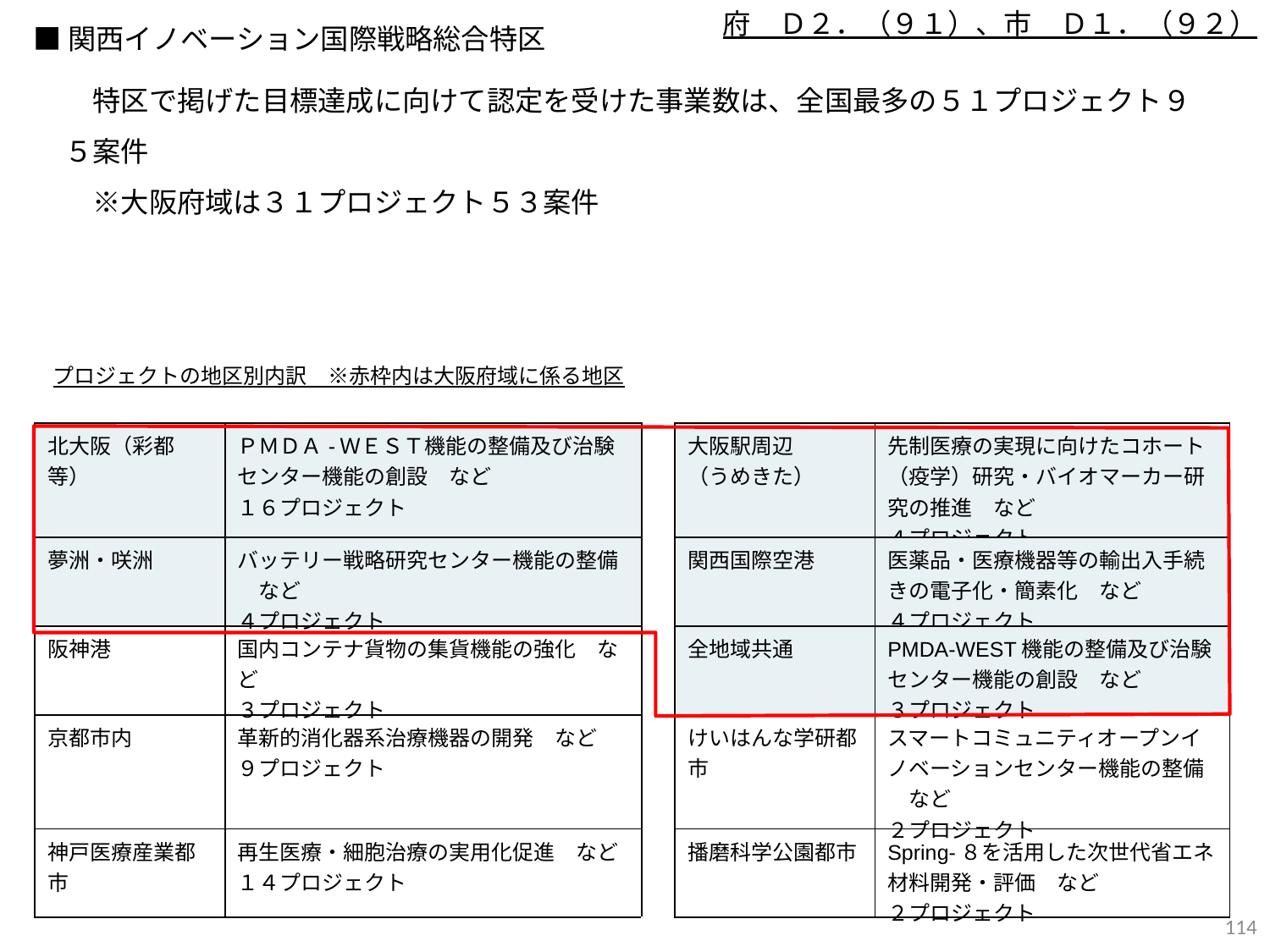

府　Ｄ２．（９１）、市　Ｄ１．（９２）
■関西イノベーション国際戦略総合特区
　特区で掲げた目標達成に向けて認定を受けた事業数は、全国最多の５１プロジェクト９５案件
　※大阪府域は３１プロジェクト５３案件
プロジェクトの地区別内訳　※赤枠内は大阪府域に係る地区
| 北大阪（彩都等） | ＰＭＤＡ-ＷＥＳＴ機能の整備及び治験センター機能の創設　など　 １６プロジェクト |  | 大阪駅周辺 （うめきた） | 先制医療の実現に向けたコホート（疫学）研究・バイオマーカー研究の推進　など ４プロジェクト |
| --- | --- | --- | --- | --- |
| 夢洲・咲洲 | バッテリー戦略研究センター機能の整備　など　 ４プロジェクト |  | 関西国際空港 | 医薬品・医療機器等の輸出入手続きの電子化・簡素化　など ４プロジェクト |
| 阪神港 | 国内コンテナ貨物の集貨機能の強化　など ３プロジェクト |  | 全地域共通 | PMDA-WEST機能の整備及び治験センター機能の創設　など ３プロジェクト |
| 京都市内 | 革新的消化器系治療機器の開発　など　 ９プロジェクト |  | けいはんな学研都市 | スマートコミュニティオープンイノベーションセンター機能の整備　など ２プロジェクト |
| 神戸医療産業都市 | 再生医療・細胞治療の実用化促進　など １４プロジェクト |  | 播磨科学公園都市 | Spring-８を活用した次世代省エネ材料開発・評価　など ２プロジェクト |

114